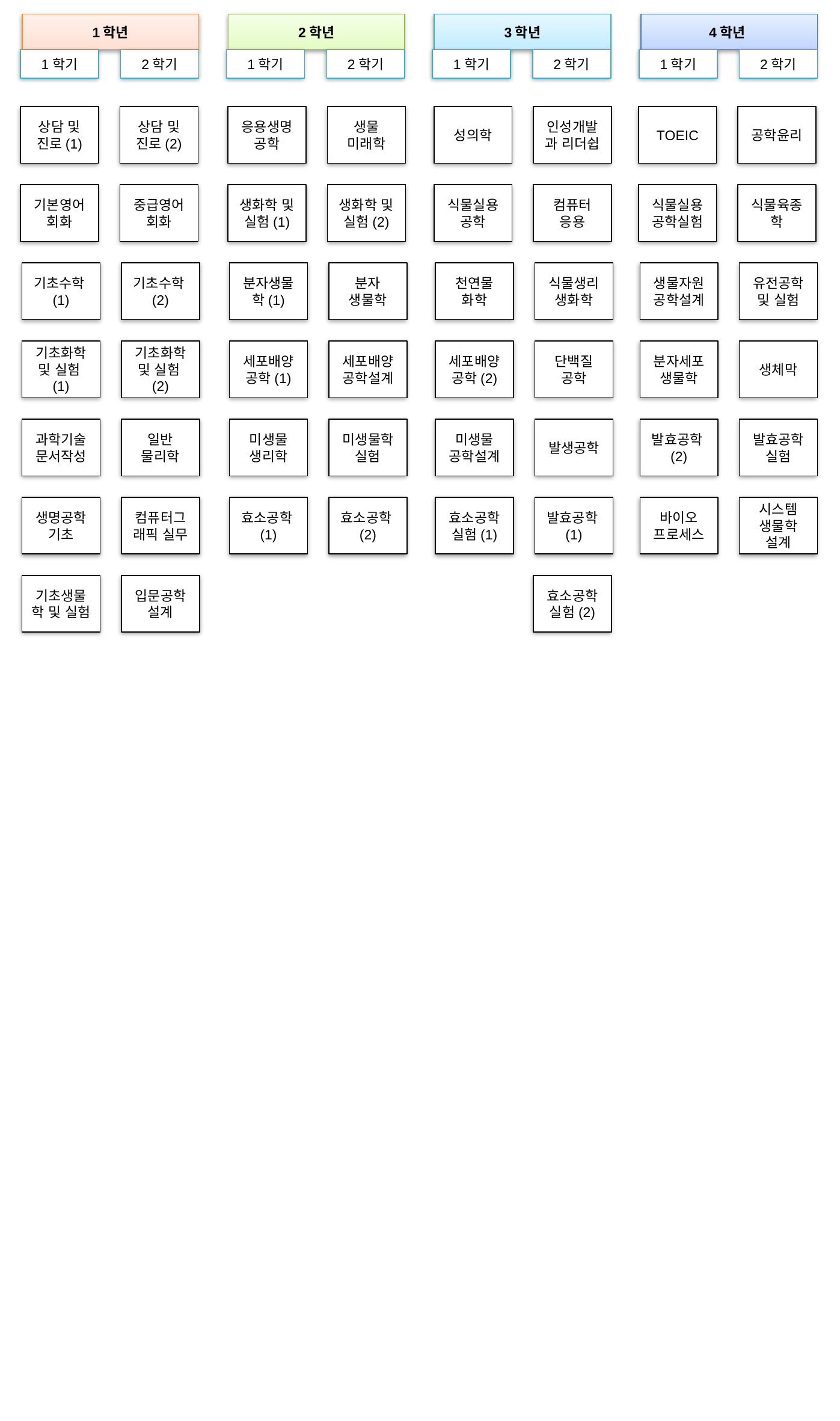

1학년
2학년
3학년
4학년
1학기
2학기
1학기
2학기
1학기
2학기
1학기
2학기
상담 및 진로(1)
상담 및 진로(2)
응용생명공학
생물
미래학
성의학
인성개발과 리더쉽
TOEIC
공학윤리
기본영어회화
중급영어회화
생화학 및 실험(1)
생화학 및 실험(2)
식물실용공학
컴퓨터
응용
식물실용공학실험
식물육종학
기초수학(1)
기초수학(2)
분자생물학(1)
분자
생물학
천연물
화학
식물생리
생화학
생물자원공학설계
유전공학 및 실험
기초화학 및 실험(1)
기초화학 및 실험(2)
세포배양공학(1)
세포배양공학설계
세포배양공학(2)
단백질
공학
분자세포
생물학
생체막
과학기술
문서작성
일반
물리학
미생물
생리학
미생물학
실험
미생물
공학설계
발생공학
발효공학(2)
발효공학실험
생명공학
기초
컴퓨터그래픽 실무
효소공학(1)
효소공학(2)
효소공학실험(1)
발효공학(1)
바이오
프로세스
시스템
생물학
설계
기초생물학 및 실험
입문공학
설계
효소공학실험(2)